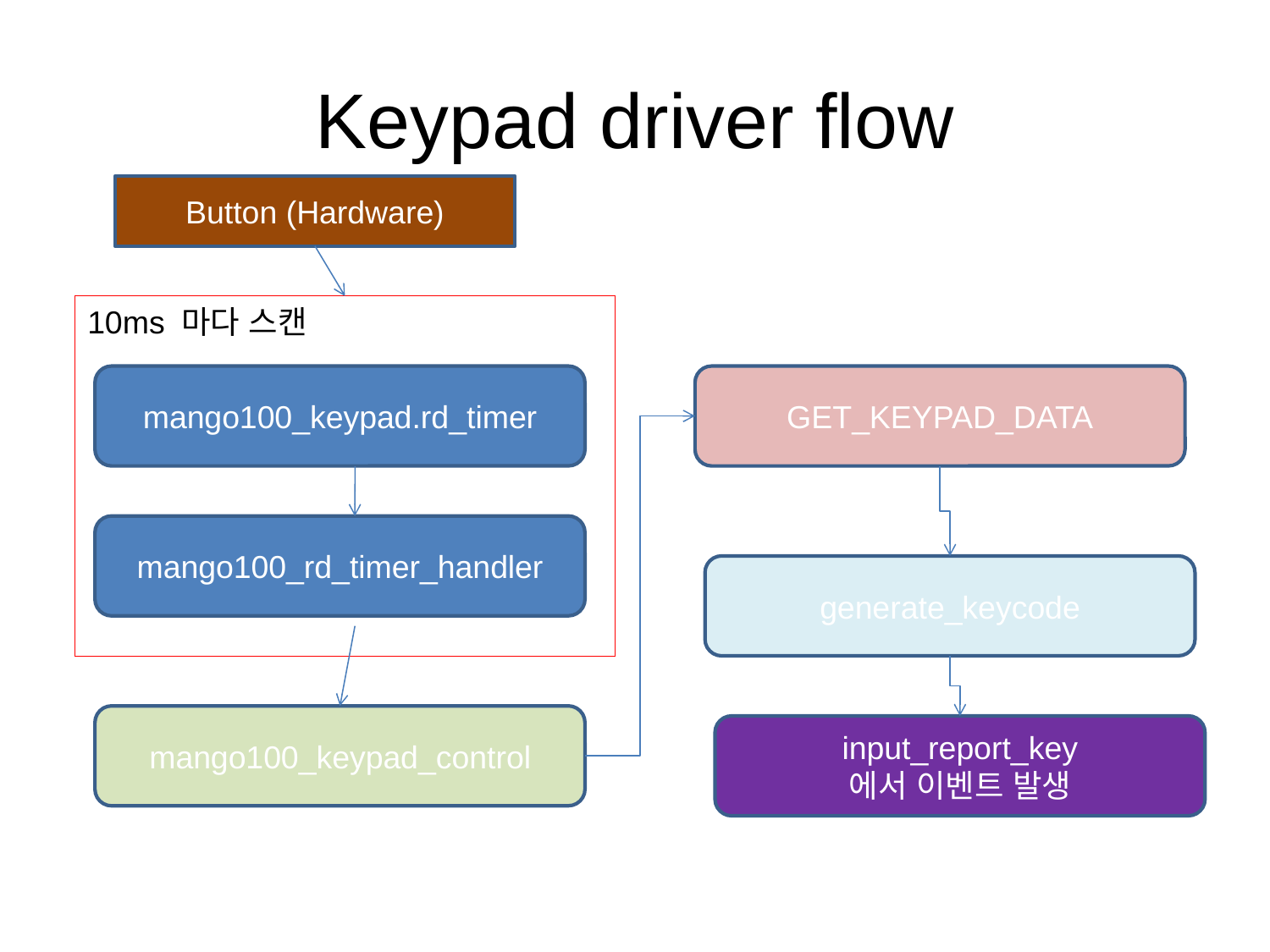

# Keypad driver flow
Button (Hardware)
10ms 마다 스캔
mango100_keypad.rd_timer
GET_KEYPAD_DATA
mango100_rd_timer_handler
generate_keycode
mango100_keypad_control
input_report_key
에서 이벤트 발생